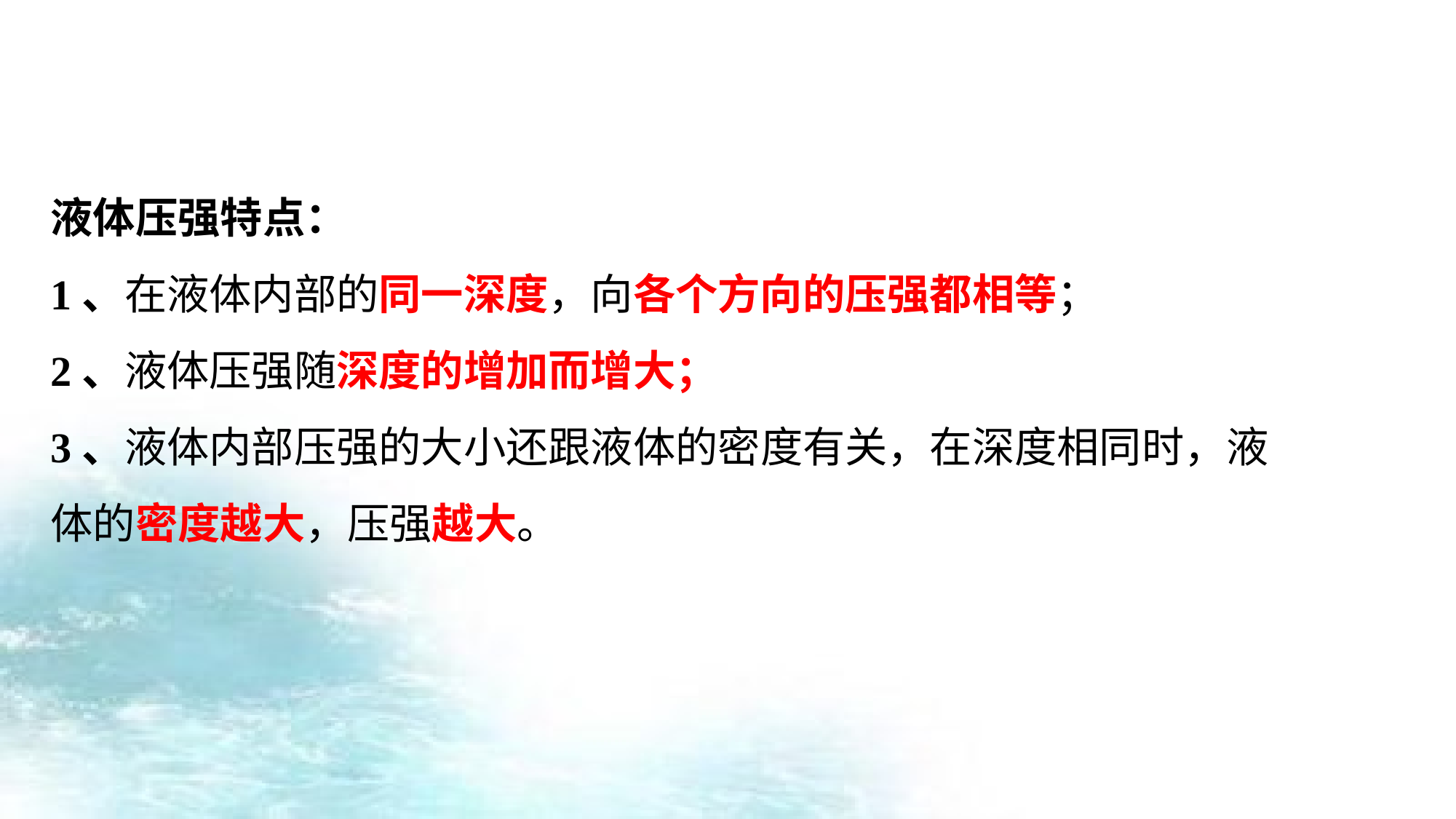

液体压强特点：
1、在液体内部的同一深度，向各个方向的压强都相等；
2、液体压强随深度的增加而增大；
3、液体内部压强的大小还跟液体的密度有关，在深度相同时，液体的密度越大，压强越大。